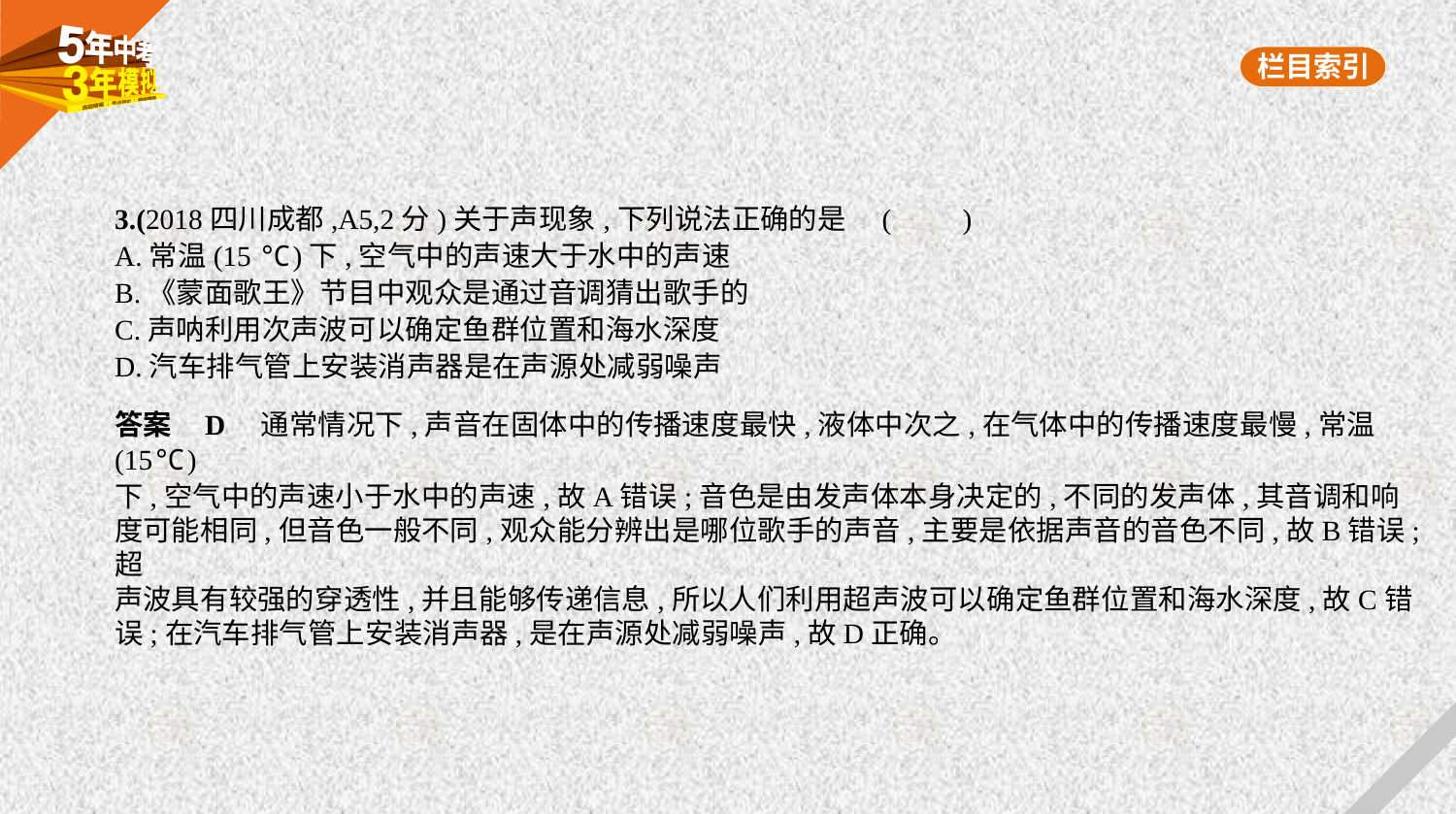

3.(2018四川成都,A5,2分)关于声现象,下列说法正确的是 (　　)
A.常温(15 ℃)下,空气中的声速大于水中的声速
B.《蒙面歌王》节目中观众是通过音调猜出歌手的
C.声呐利用次声波可以确定鱼群位置和海水深度
D.汽车排气管上安装消声器是在声源处减弱噪声
答案    D　通常情况下,声音在固体中的传播速度最快,液体中次之,在气体中的传播速度最慢,常温(15℃)
下,空气中的声速小于水中的声速,故A错误;音色是由发声体本身决定的,不同的发声体,其音调和响
度可能相同,但音色一般不同,观众能分辨出是哪位歌手的声音,主要是依据声音的音色不同,故B错误;超
声波具有较强的穿透性,并且能够传递信息,所以人们利用超声波可以确定鱼群位置和海水深度,故C错
误;在汽车排气管上安装消声器,是在声源处减弱噪声,故D正确。